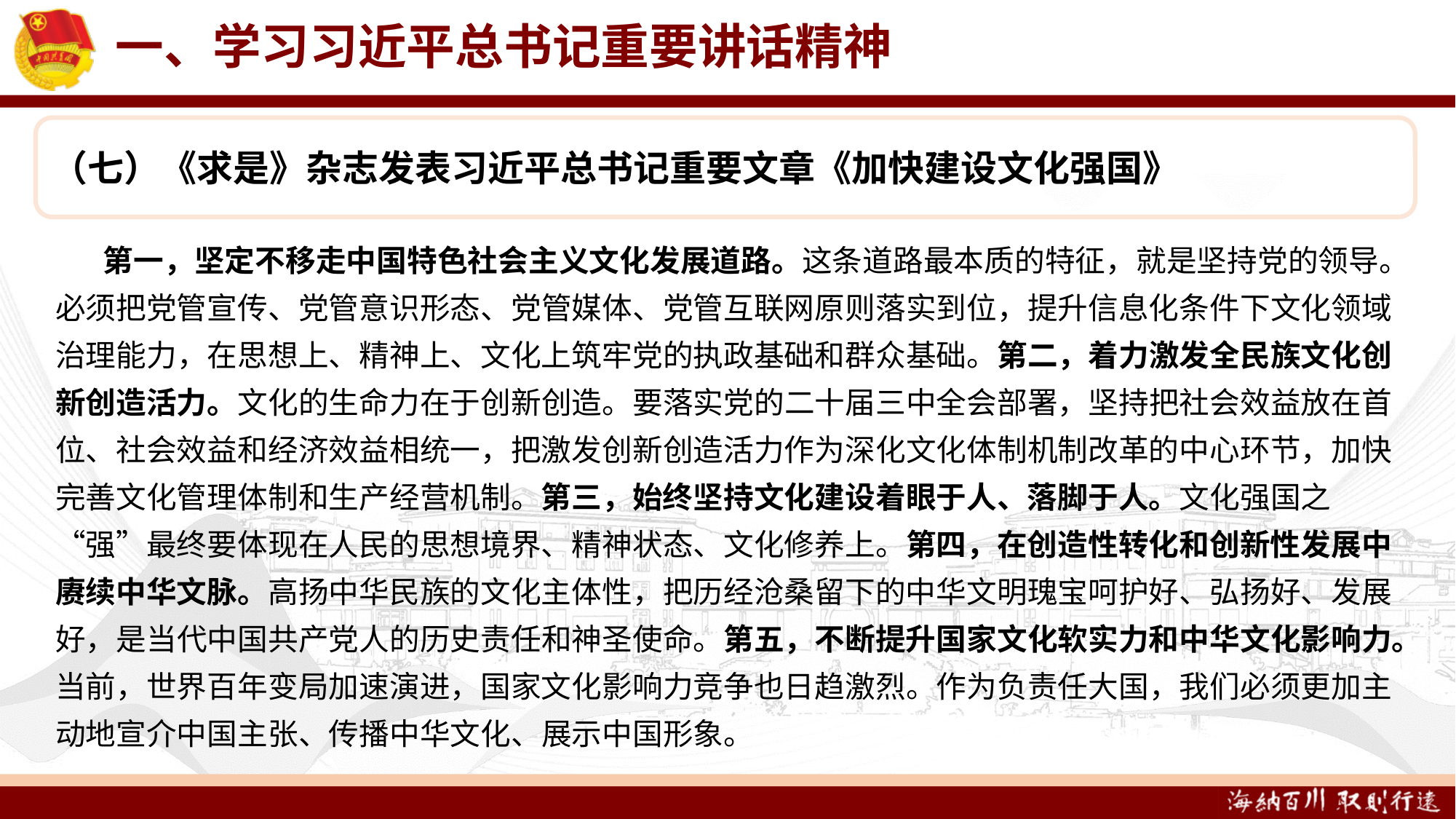

一、学习习近平总书记重要讲话精神
（七）《求是》杂志发表习近平总书记重要文章《加快建设文化强国》
      第一，坚定不移走中国特色社会主义文化发展道路。这条道路最本质的特征，就是坚持党的领导。必须把党管宣传、党管意识形态、党管媒体、党管互联网原则落实到位，提升信息化条件下文化领域治理能力，在思想上、精神上、文化上筑牢党的执政基础和群众基础。第二，着力激发全民族文化创新创造活力。文化的生命力在于创新创造。要落实党的二十届三中全会部署，坚持把社会效益放在首位、社会效益和经济效益相统一，把激发创新创造活力作为深化文化体制机制改革的中心环节，加快完善文化管理体制和生产经营机制。第三，始终坚持文化建设着眼于人、落脚于人。文化强国之“强”最终要体现在人民的思想境界、精神状态、文化修养上。第四，在创造性转化和创新性发展中赓续中华文脉。高扬中华民族的文化主体性，把历经沧桑留下的中华文明瑰宝呵护好、弘扬好、发展好，是当代中国共产党人的历史责任和神圣使命。第五，不断提升国家文化软实力和中华文化影响力。当前，世界百年变局加速演进，国家文化影响力竞争也日趋激烈。作为负责任大国，我们必须更加主动地宣介中国主张、传播中华文化、展示中国形象。